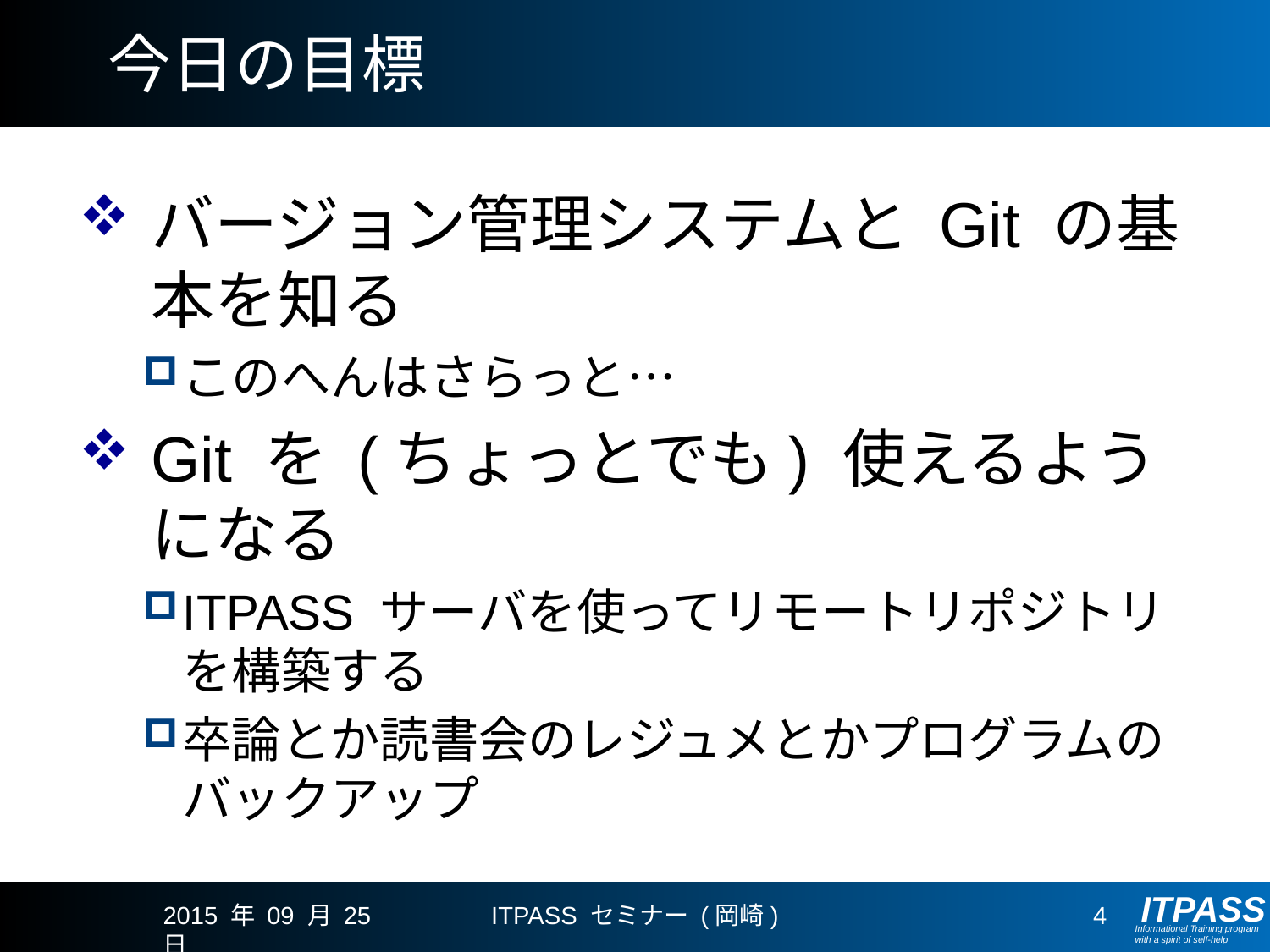

# 今日の目標
バージョン管理システムと Git の基本を知る
このへんはさらっと…
Git を (ちょっとでも) 使えるようになる
ITPASS サーバを使ってリモートリポジトリを構築する
卒論とか読書会のレジュメとかプログラムのバックアップ
2015 年 09 月 25 日
ITPASS セミナー (岡崎)
4